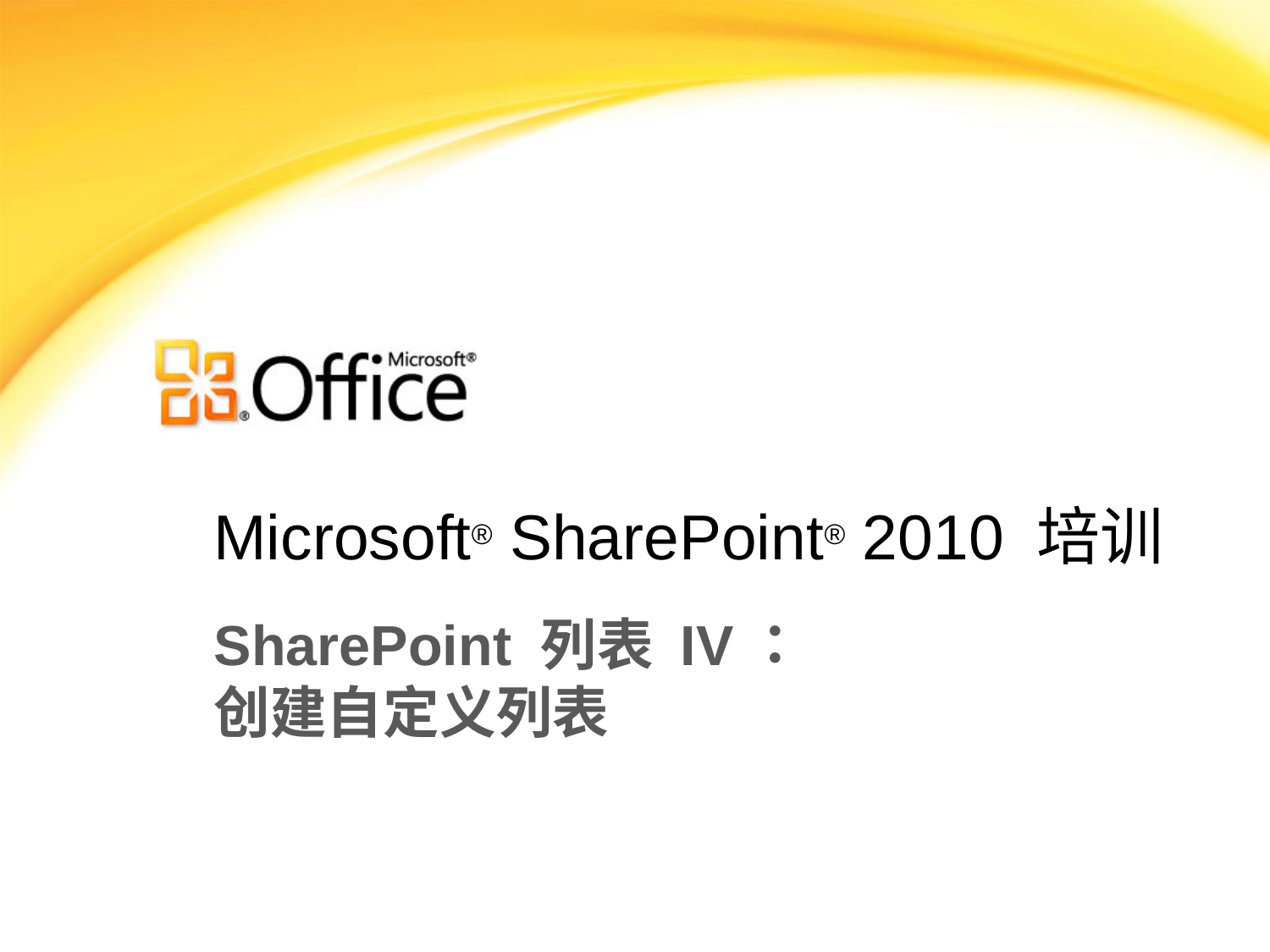

# Microsoft® SharePoint® 2010 培训
SharePoint 列表 IV：
创建自定义列表